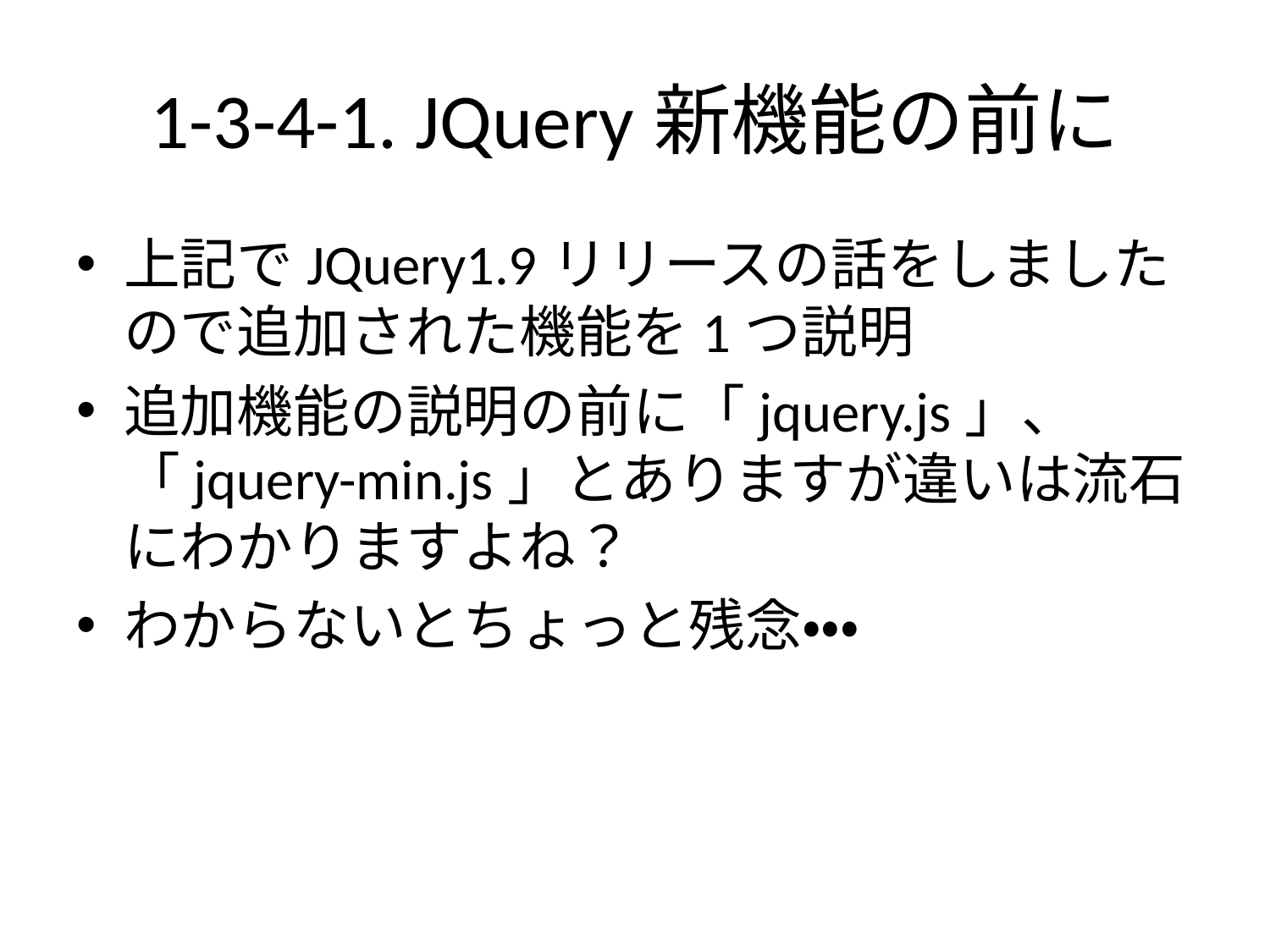

# 1-3-4-1. JQuery新機能の前に
上記でJQuery1.9リリースの話をしましたので追加された機能を1つ説明
追加機能の説明の前に「jquery.js」、「jquery-min.js」とありますが違いは流石にわかりますよね？
わからないとちょっと残念・・・